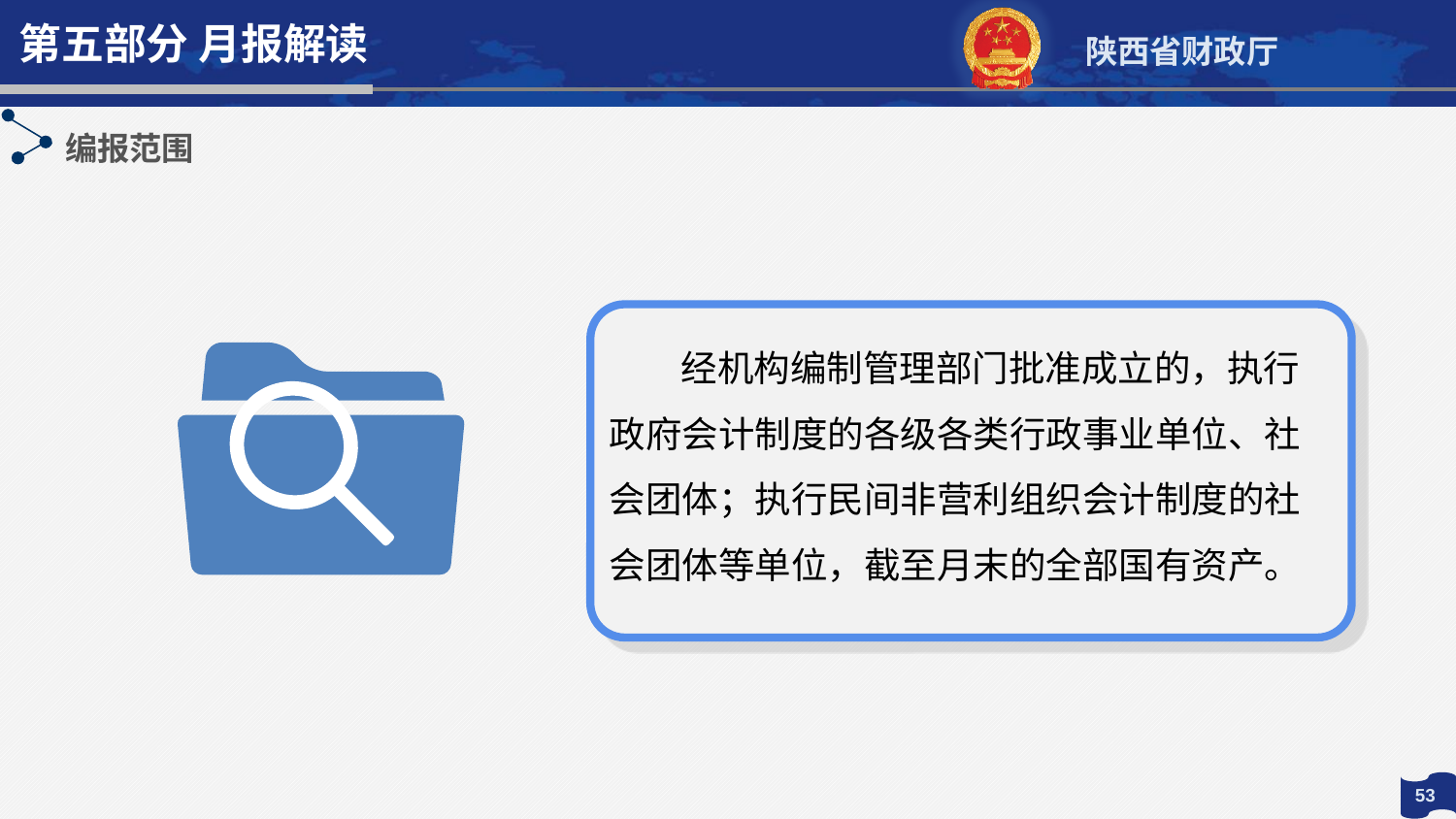

第五部分 月报解读

编报范围

经机构编制管理部门批准成立的，执行政府会计制度的各级各类行政事业单位、社会团体；执行民间非营利组织会计制度的社会团体等单位，截至月末的全部国有资产。